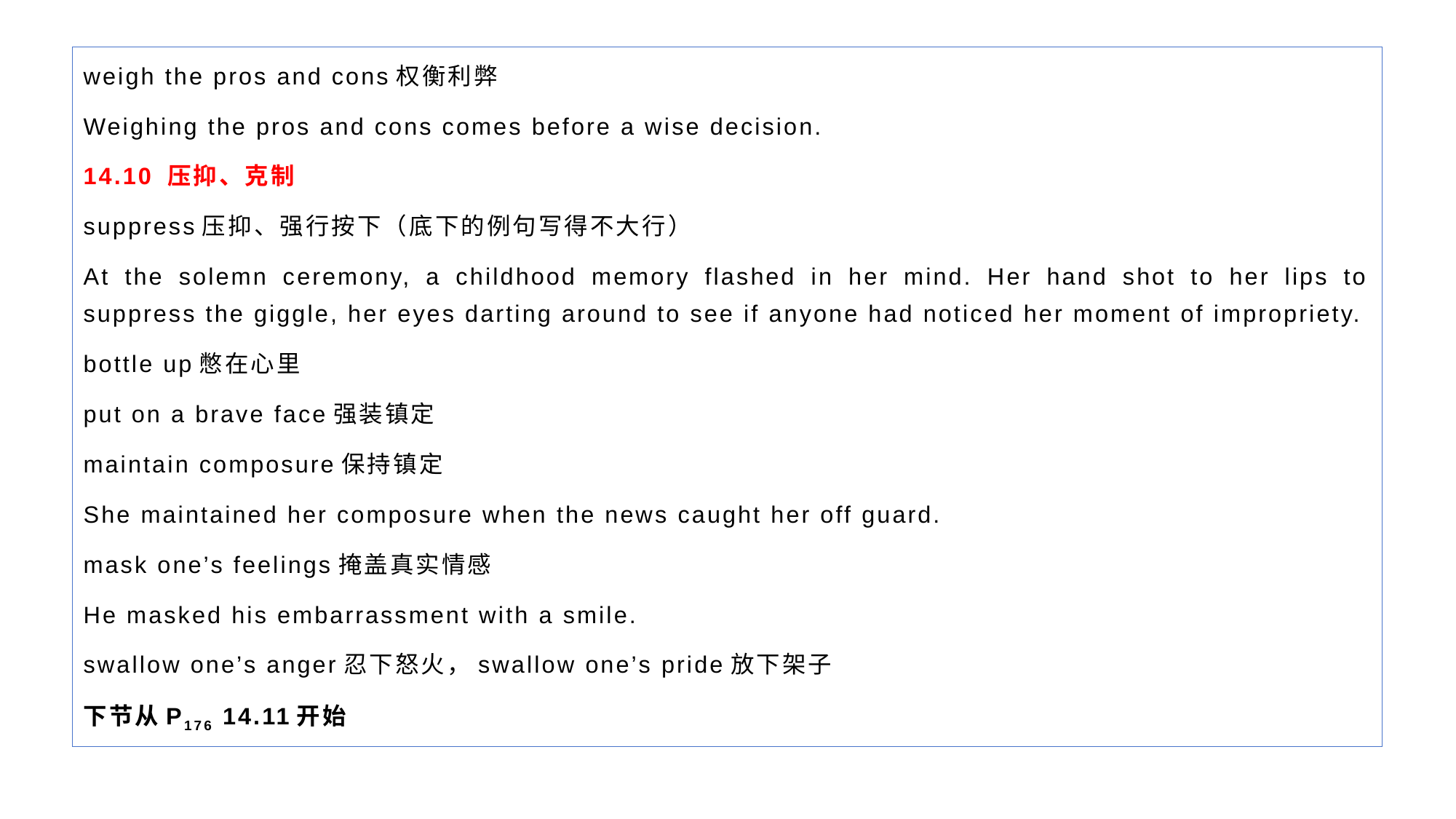

weigh the pros and cons权衡利弊
Weighing the pros and cons comes before a wise decision.
14.10 压抑、克制
suppress压抑、强行按下（底下的例句写得不大行）
At the solemn ceremony, a childhood memory flashed in her mind. Her hand shot to her lips to suppress the giggle, her eyes darting around to see if anyone had noticed her moment of impropriety.
bottle up憋在心里
put on a brave face强装镇定
maintain composure保持镇定
She maintained her composure when the news caught her off guard.
mask one’s feelings掩盖真实情感
He masked his embarrassment with a smile.
swallow one’s anger忍下怒火，swallow one’s pride放下架子
下节从P176 14.11开始